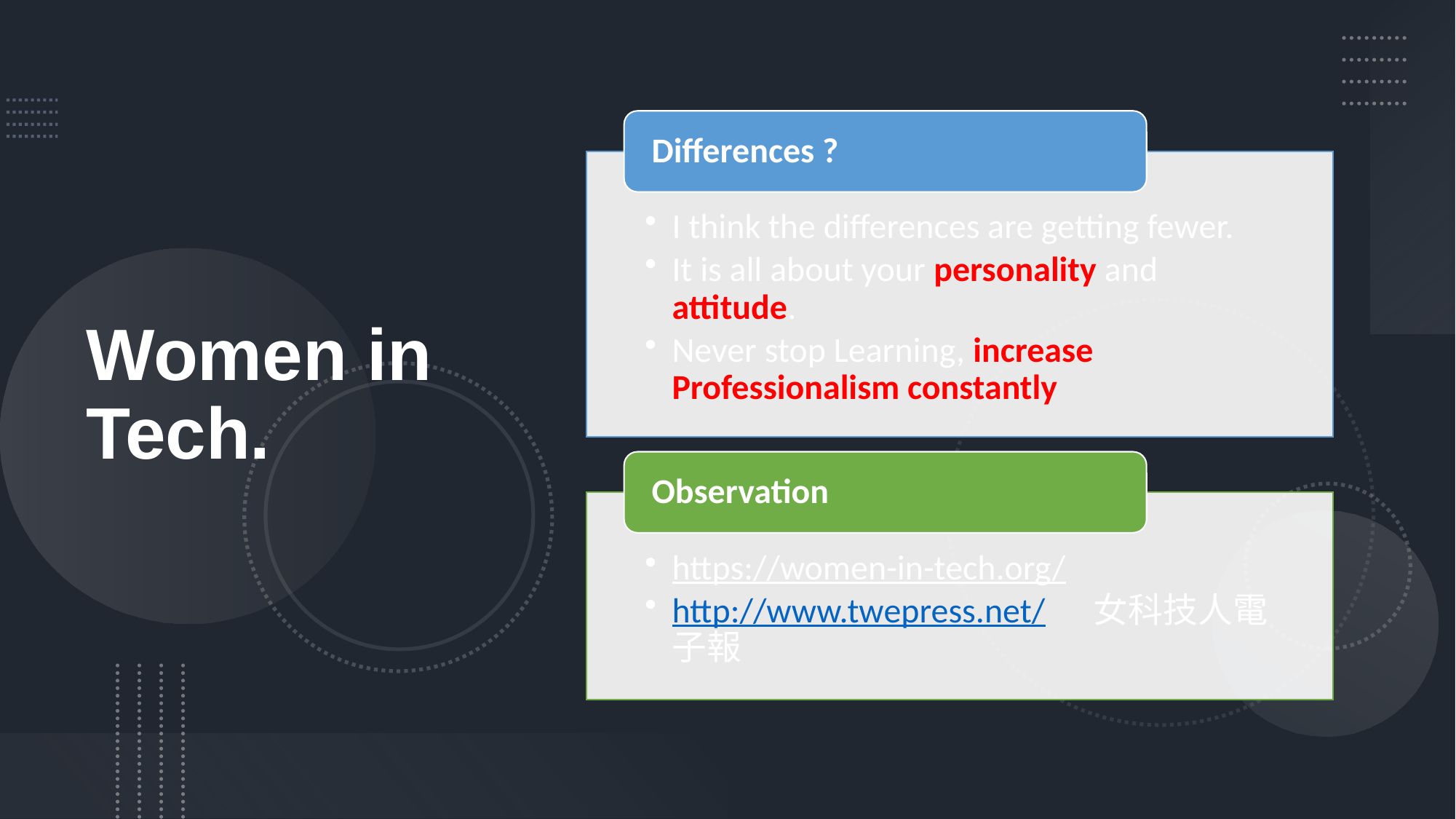

# Women in Tech.
I think the differences are getting fewer.
It is all about your personality and attitude.
Never stop Learning, increase Professionalism constantly
Differences ?
https://women-in-tech.org/
http://www.twepress.net/     女科技人電子報
Observation